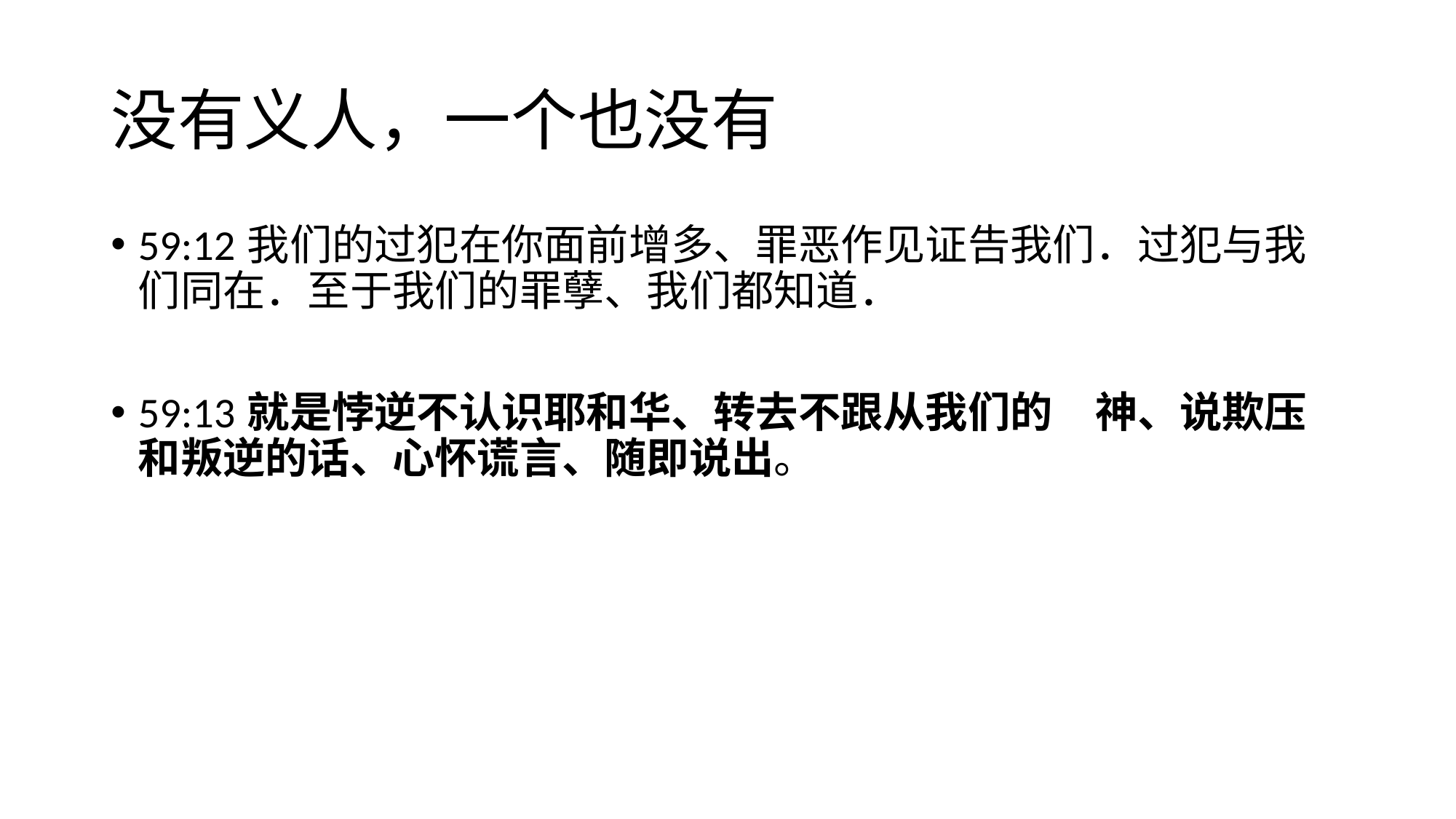

# 没有义人，一个也没有
59:12	我们的过犯在你面前增多、罪恶作见证告我们．过犯与我们同在．至于我们的罪孽、我们都知道．

59:13	就是悖逆不认识耶和华、转去不跟从我们的　神、说欺压和叛逆的话、心怀谎言、随即说出。